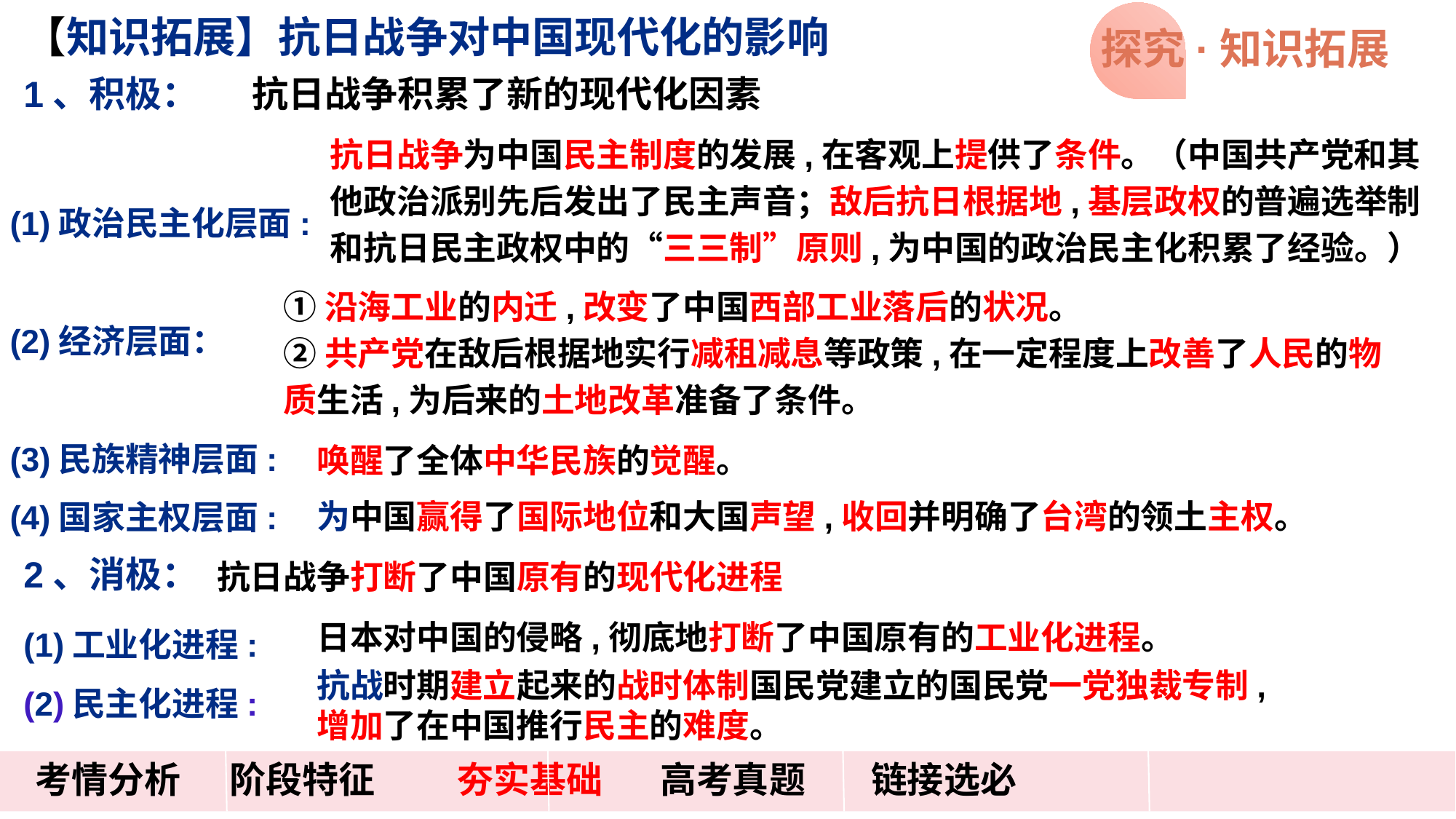

探究·知识拓展
【知识拓展】抗日战争对中国现代化的影响
1、积极：

2、消极：
抗日战争积累了新的现代化因素
抗日战争为中国民主制度的发展,在客观上提供了条件。（中国共产党和其他政治派别先后发出了民主声音；敌后抗日根据地,基层政权的普遍选举制和抗日民主政权中的“三三制”原则,为中国的政治民主化积累了经验。）
(1)政治民主化层面:

(2)经济层面：

(3)民族精神层面:
(4)国家主权层面:
①沿海工业的内迁,改变了中国西部工业落后的状况。
②共产党在敌后根据地实行减租减息等政策,在一定程度上改善了人民的物质生活,为后来的土地改革准备了条件。
唤醒了全体中华民族的觉醒。
为中国赢得了国际地位和大国声望,收回并明确了台湾的领土主权。
抗日战争打断了中国原有的现代化进程
(1)工业化进程:
(2)民主化进程:
日本对中国的侵略,彻底地打断了中国原有的工业化进程。
抗战时期建立起来的战时体制国民党建立的国民党一党独裁专制,增加了在中国推行民主的难度。
  考情分析      阶段特征          夯实基础       高考真题        链接选必